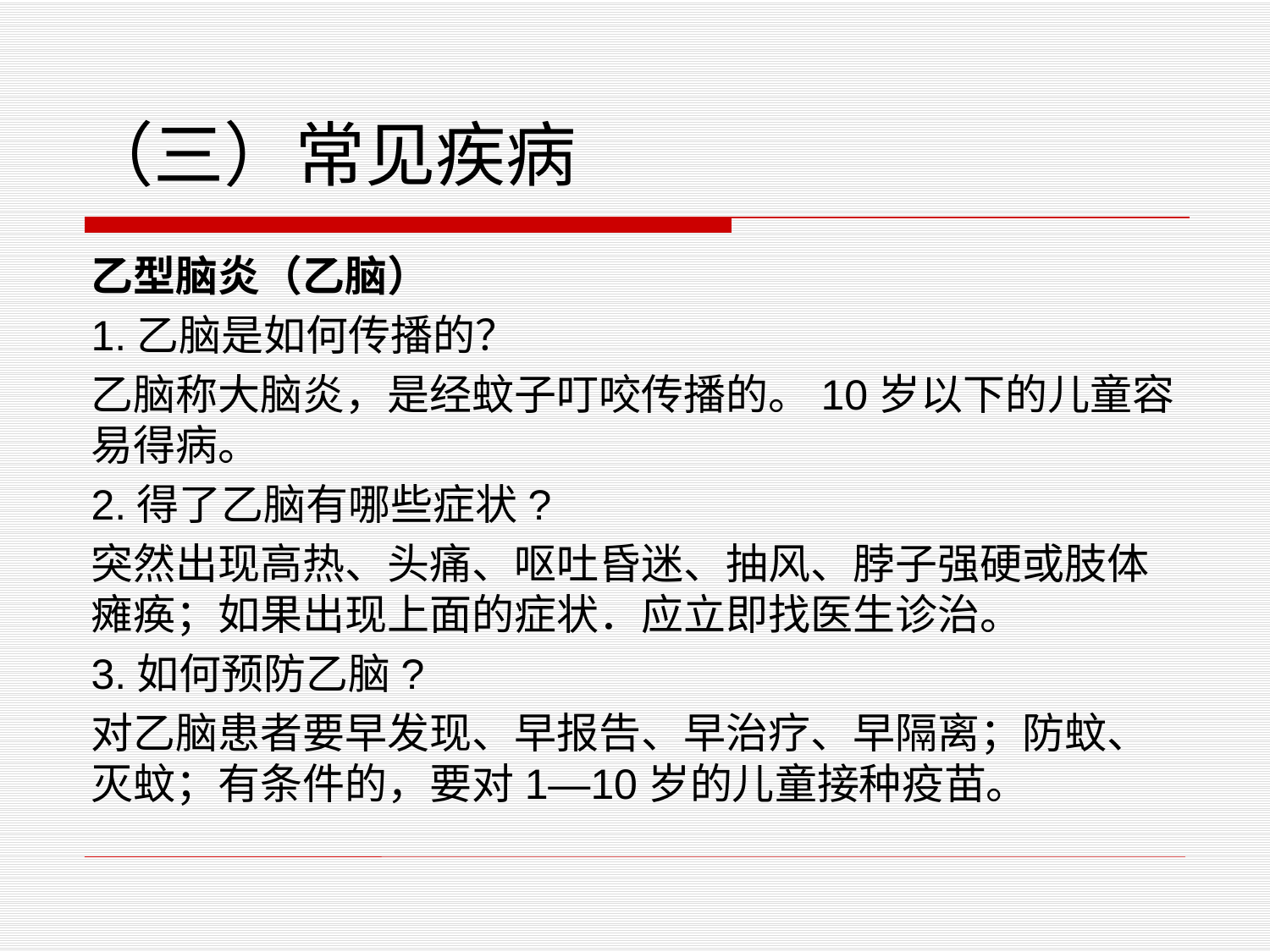

# （三）常见疾病
乙型脑炎（乙脑）
1.乙脑是如何传播的？
乙脑称大脑炎，是经蚊子叮咬传播的。10岁以下的儿童容易得病。
2.得了乙脑有哪些症状?
突然出现高热、头痛、呕吐昏迷、抽风、脖子强硬或肢体瘫痪；如果出现上面的症状．应立即找医生诊治。
3.如何预防乙脑?
对乙脑患者要早发现、早报告、早治疗、早隔离；防蚊、灭蚊；有条件的，要对1—10岁的儿童接种疫苗。